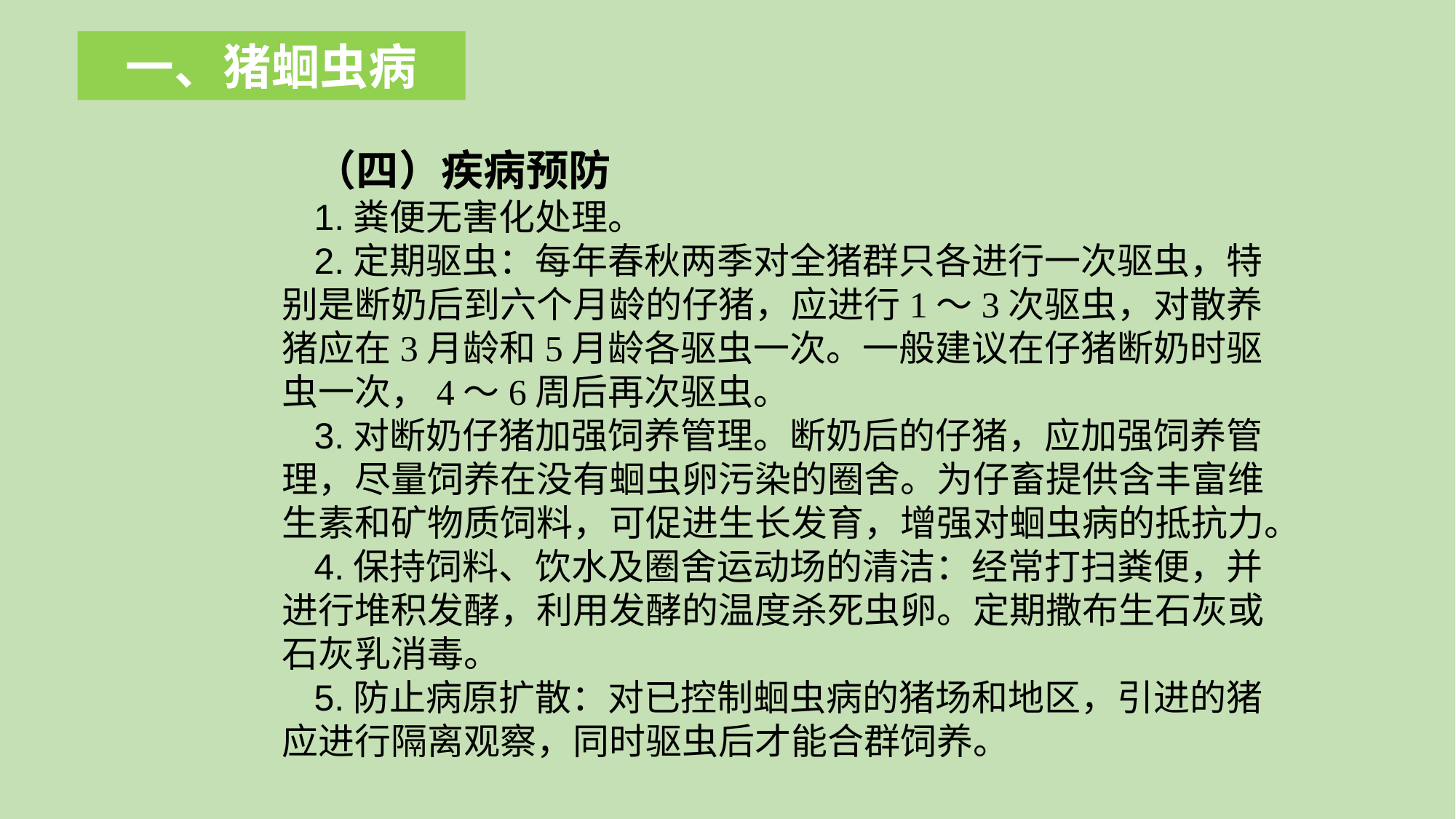

一、猪蛔虫病
（四）疾病预防
1.粪便无害化处理。
2.定期驱虫：每年春秋两季对全猪群只各进行一次驱虫，特别是断奶后到六个月龄的仔猪，应进行1～3次驱虫，对散养猪应在3月龄和5月龄各驱虫一次。一般建议在仔猪断奶时驱虫一次，4～6周后再次驱虫。
3.对断奶仔猪加强饲养管理。断奶后的仔猪，应加强饲养管理，尽量饲养在没有蛔虫卵污染的圈舍。为仔畜提供含丰富维生素和矿物质饲料，可促进生长发育，增强对蛔虫病的抵抗力。
4.保持饲料、饮水及圈舍运动场的清洁：经常打扫粪便，并进行堆积发酵，利用发酵的温度杀死虫卵。定期撒布生石灰或石灰乳消毒。
5.防止病原扩散：对已控制蛔虫病的猪场和地区，引进的猪应进行隔离观察，同时驱虫后才能合群饲养。